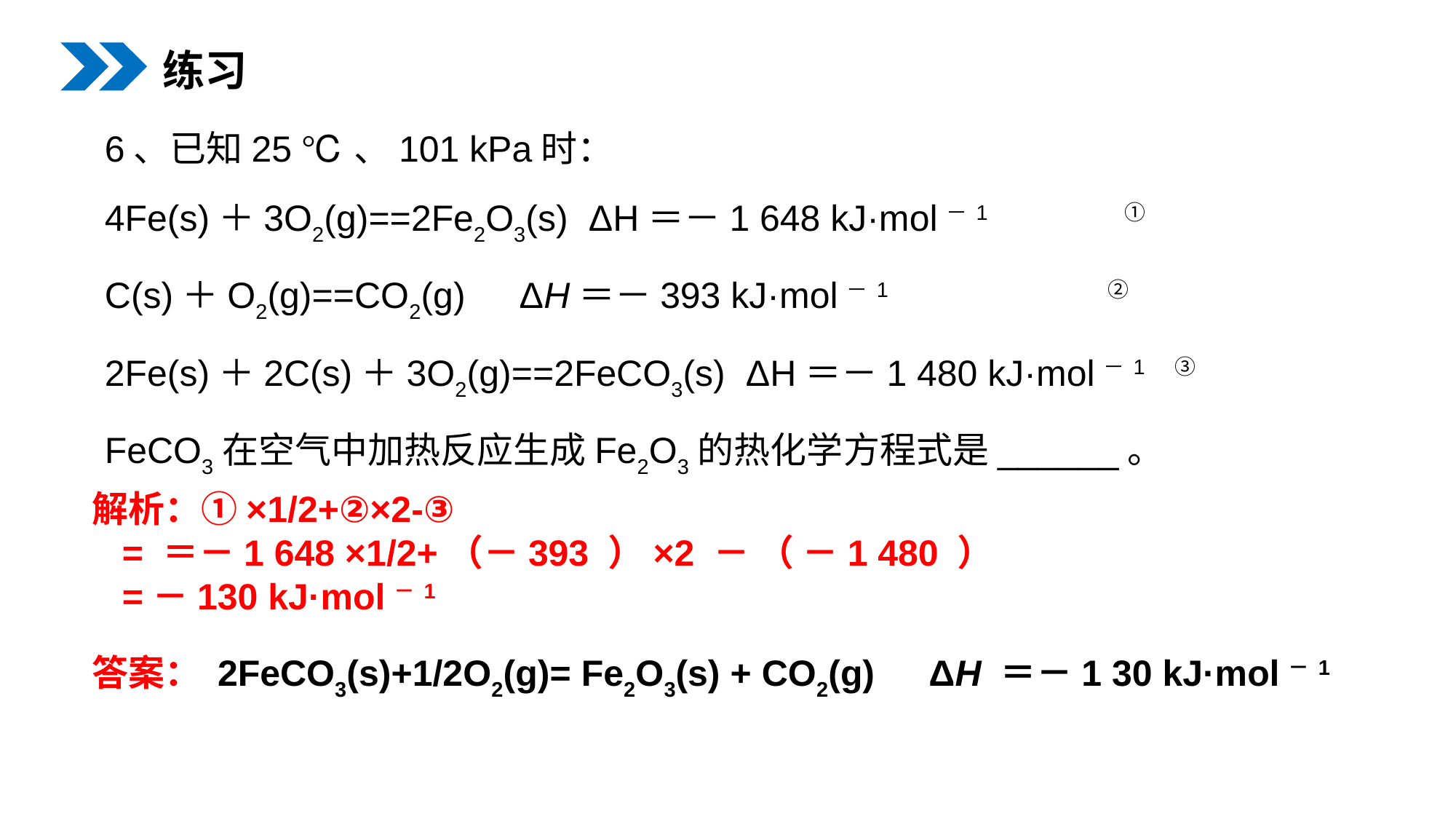

练习
6、已知25 ℃、101 kPa时：
4Fe(s)＋3O2(g)==2Fe2O3(s)  ΔH＝－1 648 kJ·mol－1     　　　　   ①
C(s)＋O2(g)==CO2(g)　ΔH＝－393 kJ·mol－1　　　　　　　　　　②
2Fe(s)＋2C(s)＋3O2(g)==2FeCO3(s)  ΔH＝－1 480 kJ·mol－1　③
FeCO3在空气中加热反应生成Fe2O3的热化学方程式是______。
解析：①×1/2+②×2-③
   = ＝－1 648 ×1/2+（－393 ）×2 － （ －1 480 ）
   =－130 kJ·mol－1
答案： 2FeCO3(s)+1/2O2(g)= Fe2O3(s) + CO2(g)　ΔH ＝－1 30 kJ·mol－1